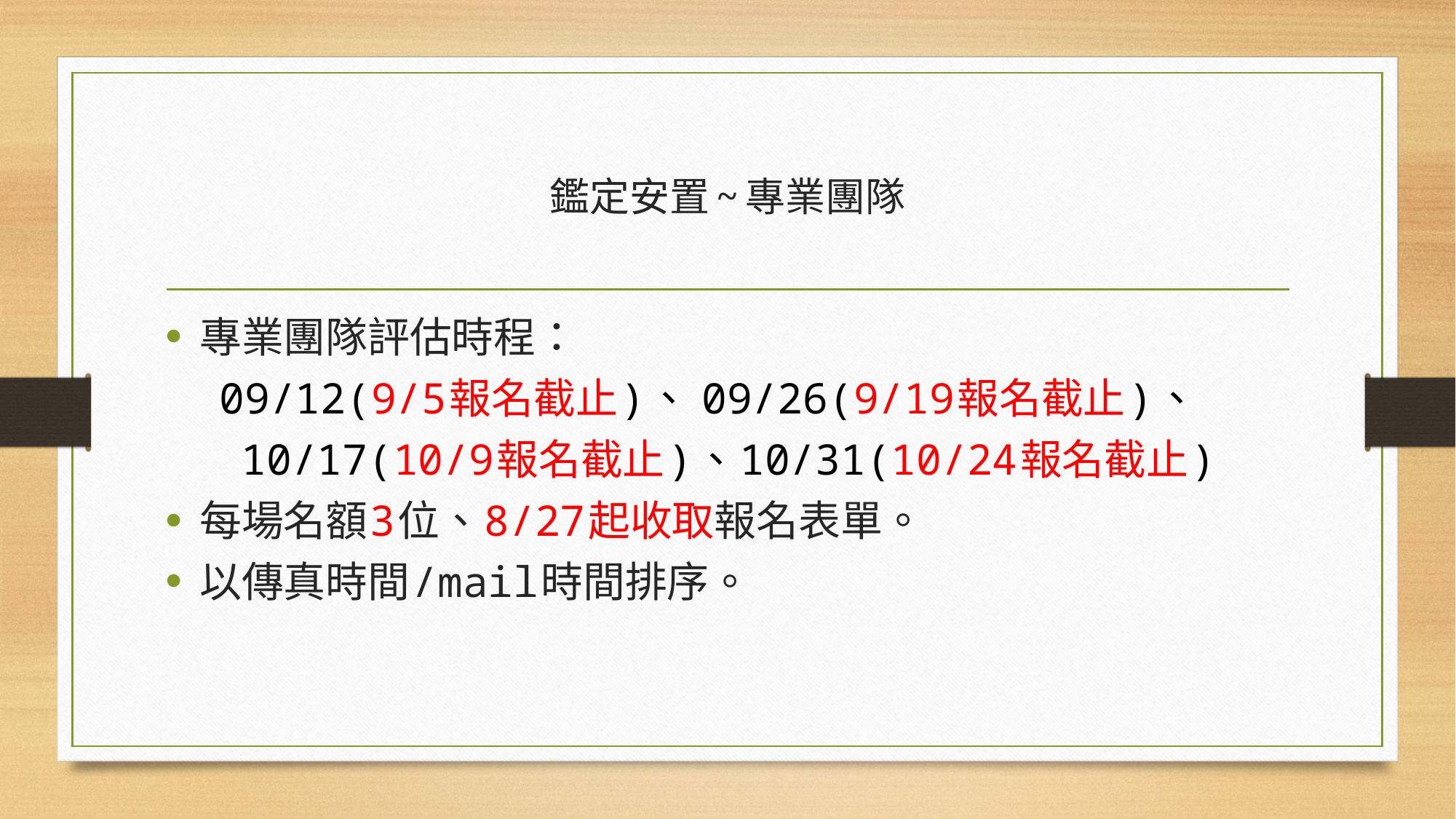

# 鑑定安置~專業團隊
專業團隊評估時程：
　 09/12(9/5報名截止)、 09/26(9/19報名截止)、
   10/17(10/9報名截止)、10/31(10/24報名截止)
每場名額3位、8/27起收取報名表單。
以傳真時間/mail時間排序。